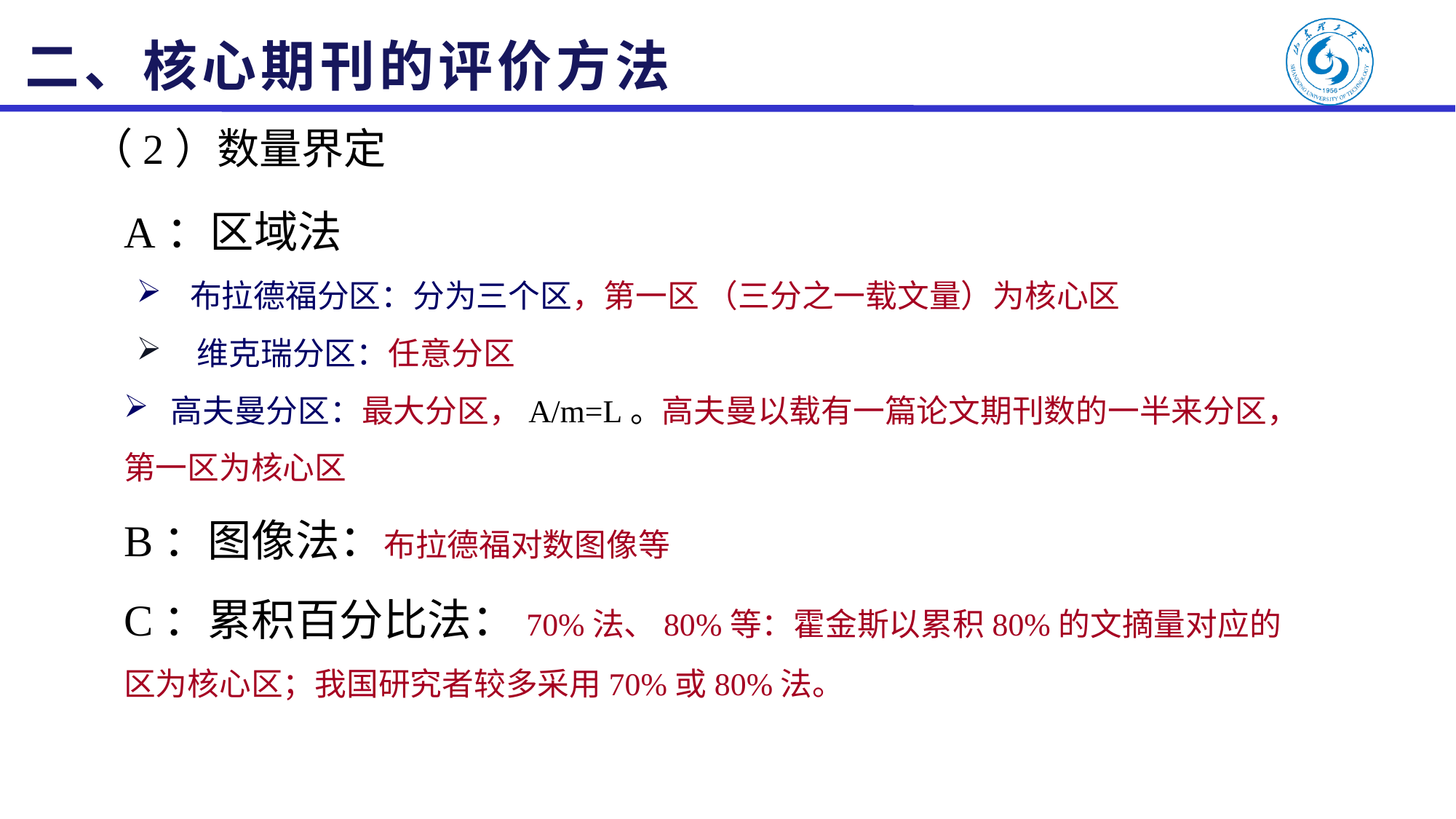

# 二、核心期刊的评价方法
（2）数量界定
A：区域法
 布拉德福分区：分为三个区，第一区 （三分之一载文量）为核心区
  维克瑞分区：任意分区
  高夫曼分区：最大分区，A/m=L。高夫曼以载有一篇论文期刊数的一半来分区，第一区为核心区
B：图像法：布拉德福对数图像等
C：累积百分比法：70%法、80%等：霍金斯以累积80%的文摘量对应的区为核心区；我国研究者较多采用70%或80%法。